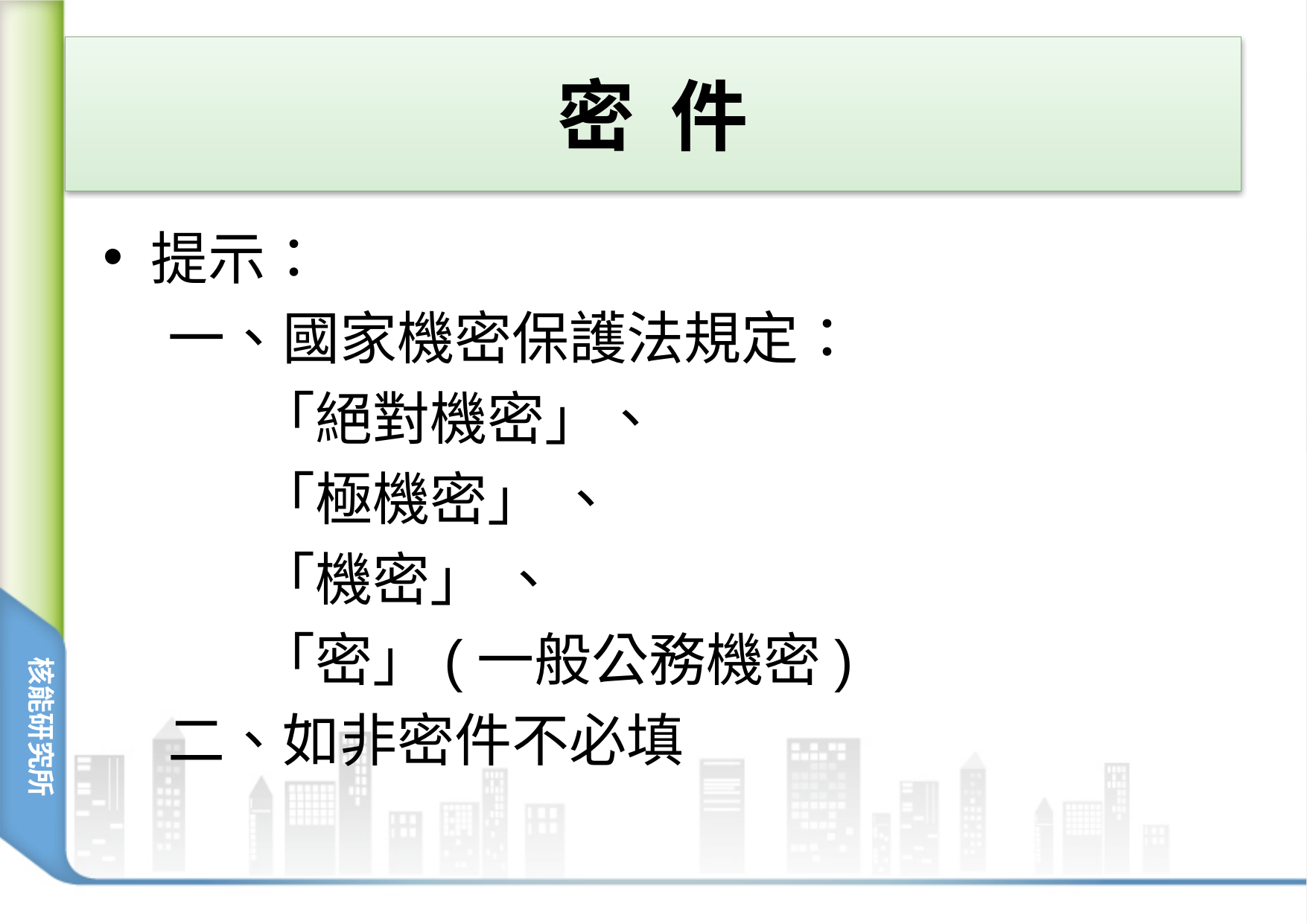

# 密  件
提示：
    一、國家機密保護法規定：
           「絕對機密」、
           「極機密」 、
           「機密」 、
           「密」(一般公務機密)
    二、如非密件不必填